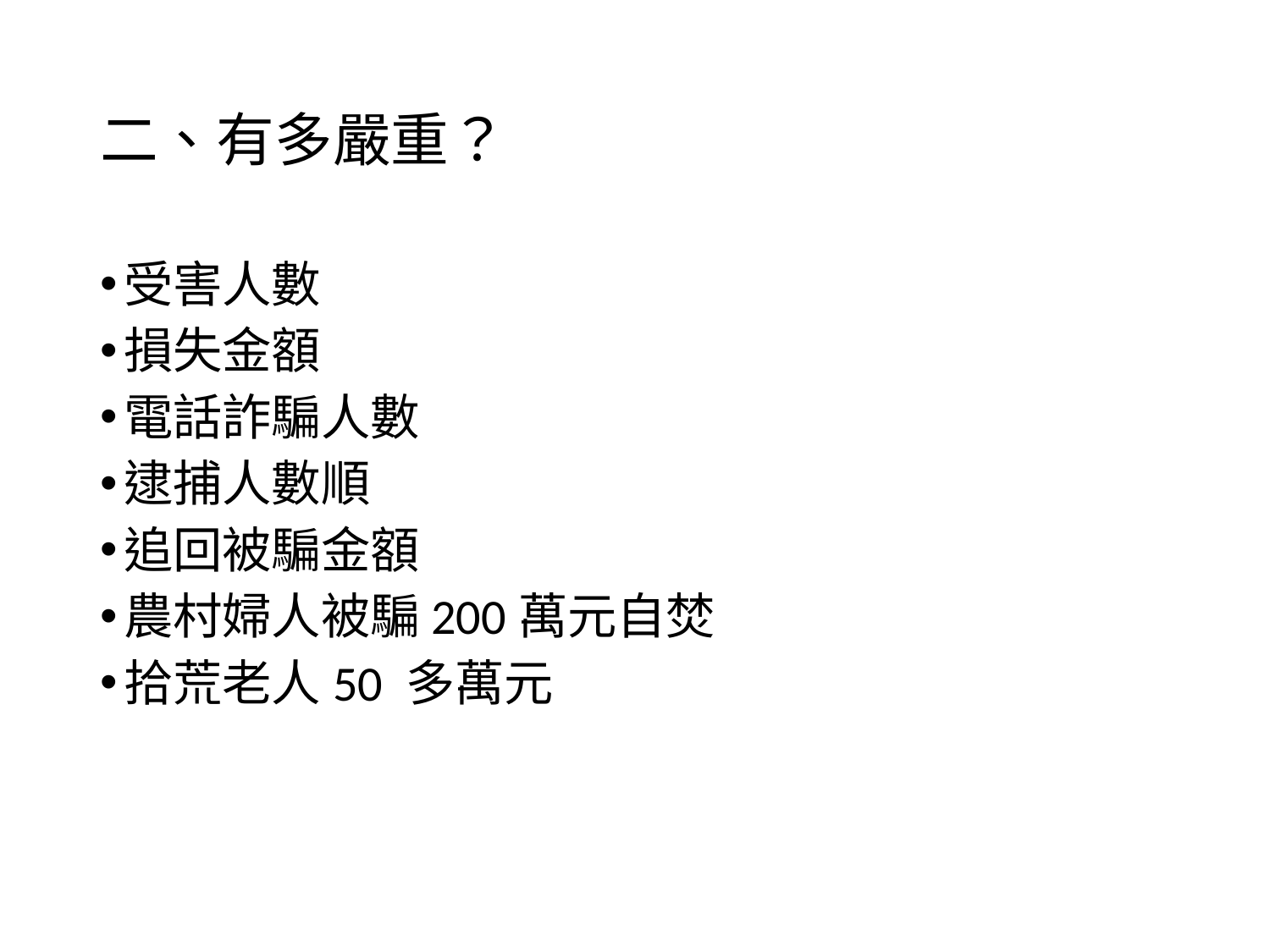

# 二、有多嚴重？
受害人數
損失金額
電話詐騙人數
逮捕人數順
追回被騙金額
農村婦人被騙200萬元自焚
拾荒老人50 多萬元